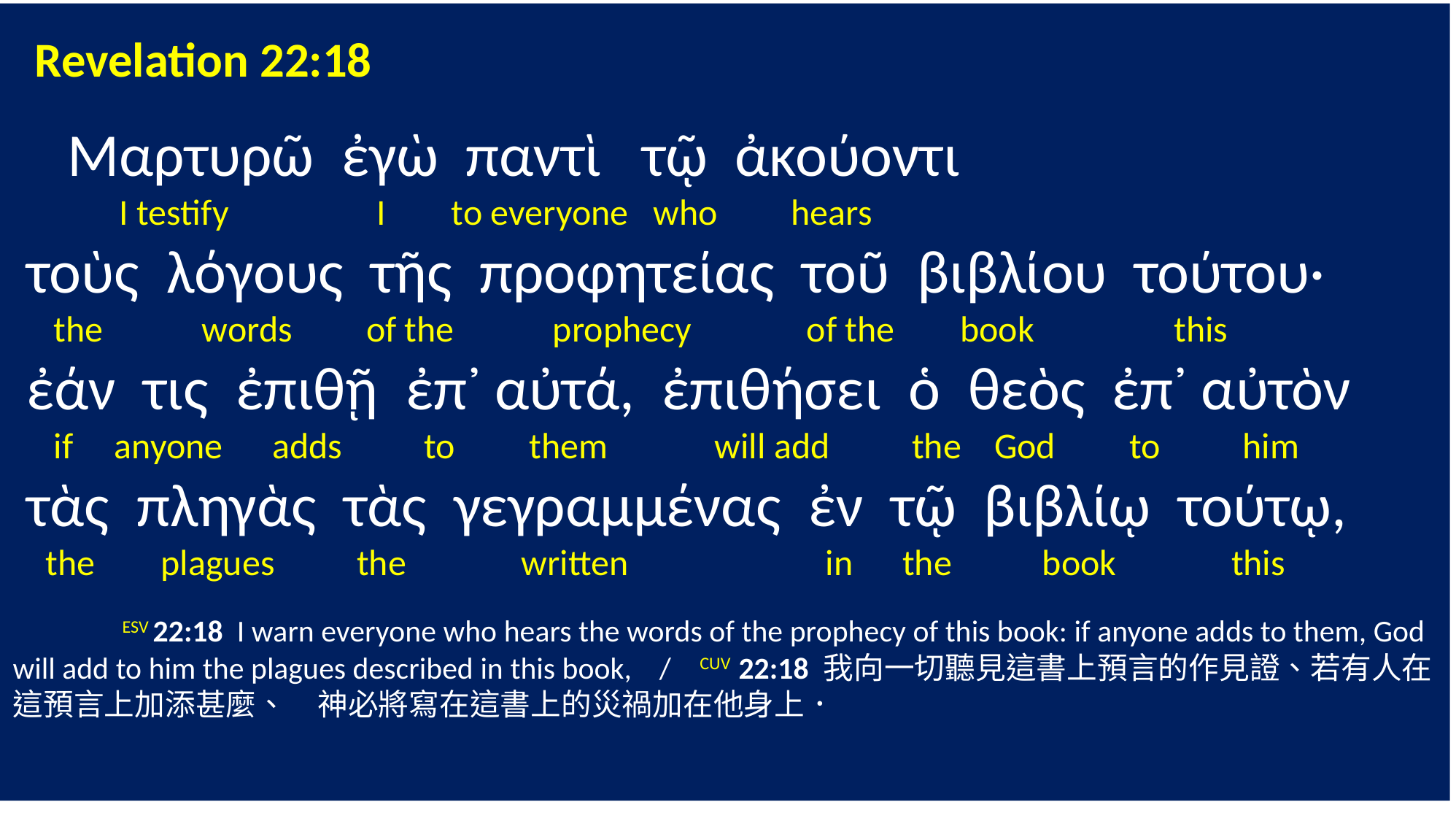

Revelation 22:18

    Μαρτυρῶ  ἐγὼ  παντὶ   τῷ  ἀκούοντι
             I testify                  I        to everyone   who         hears
 τοὺς  λόγους  τῆς  προφητείας  τοῦ  βιβλίου  τούτου·
     the            words         of the            prophecy              of the        book                 this
 ἐάν  τις  ἐπιθῇ  ἐπ᾽ αὐτά,  ἐπιθήσει  ὁ  θεὸς  ἐπ᾽ αὐτὸν
     if     anyone      adds          to         them             will add          the    God         to          him
 τὰς  πληγὰς  τὰς  γεγραμμένας  ἐν  τῷ  βιβλίῳ  τούτῳ,
    the        plagues          the              written                        in      the           book              this

	ESV 22:18  I warn everyone who hears the words of the prophecy of this book: if anyone adds to them, God will add to him the plagues described in this book,    /    CUV  22:18 我向一切聽見這書上預言的作見證、若有人在這預言上加添甚麼、　神必將寫在這書上的災禍加在他身上．